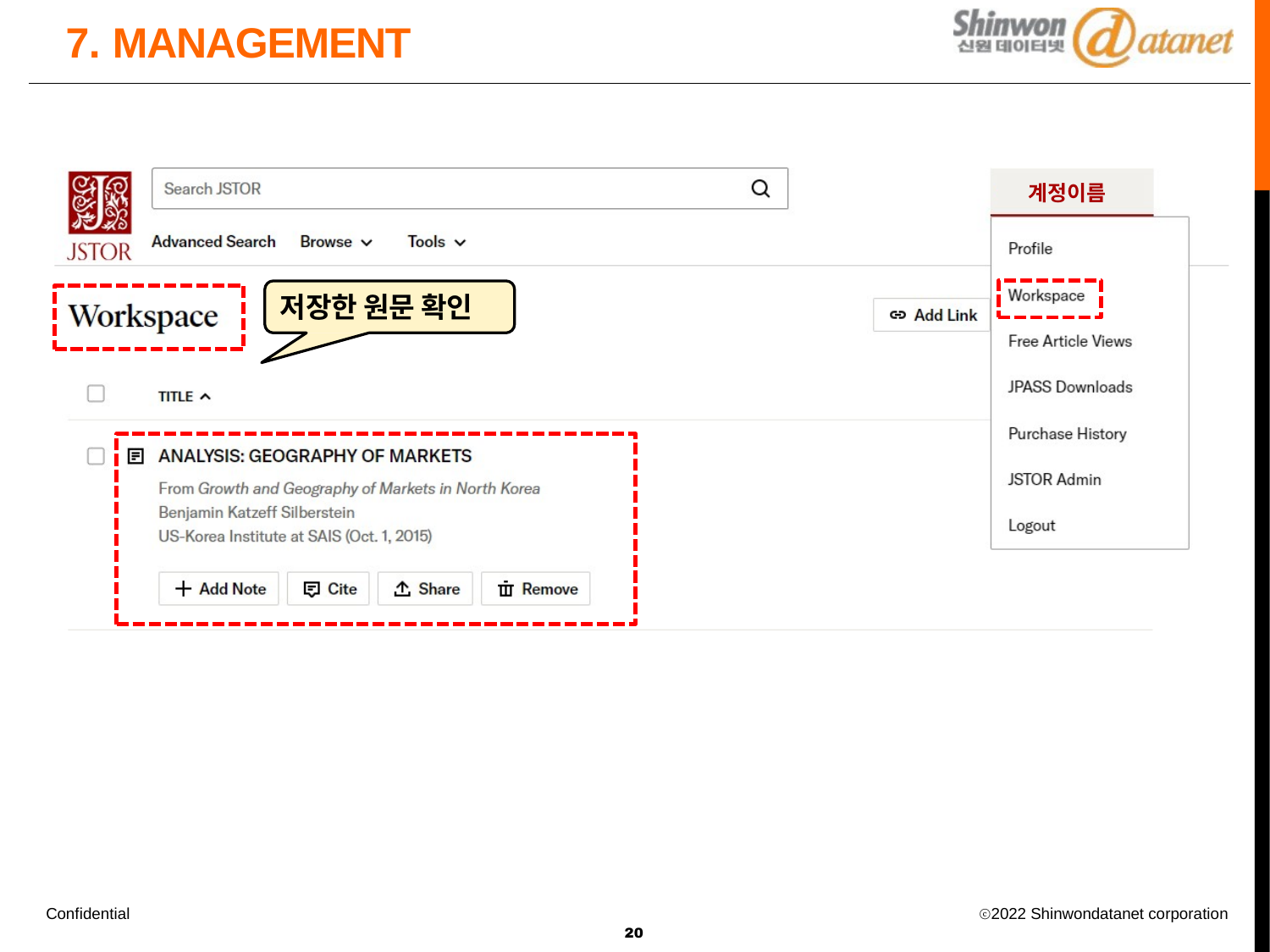

# 7. MANAGEMENT

계정이름

저장한 원문 확인

Confidential
ⓒ2022 Shinwondatanet corporation
20